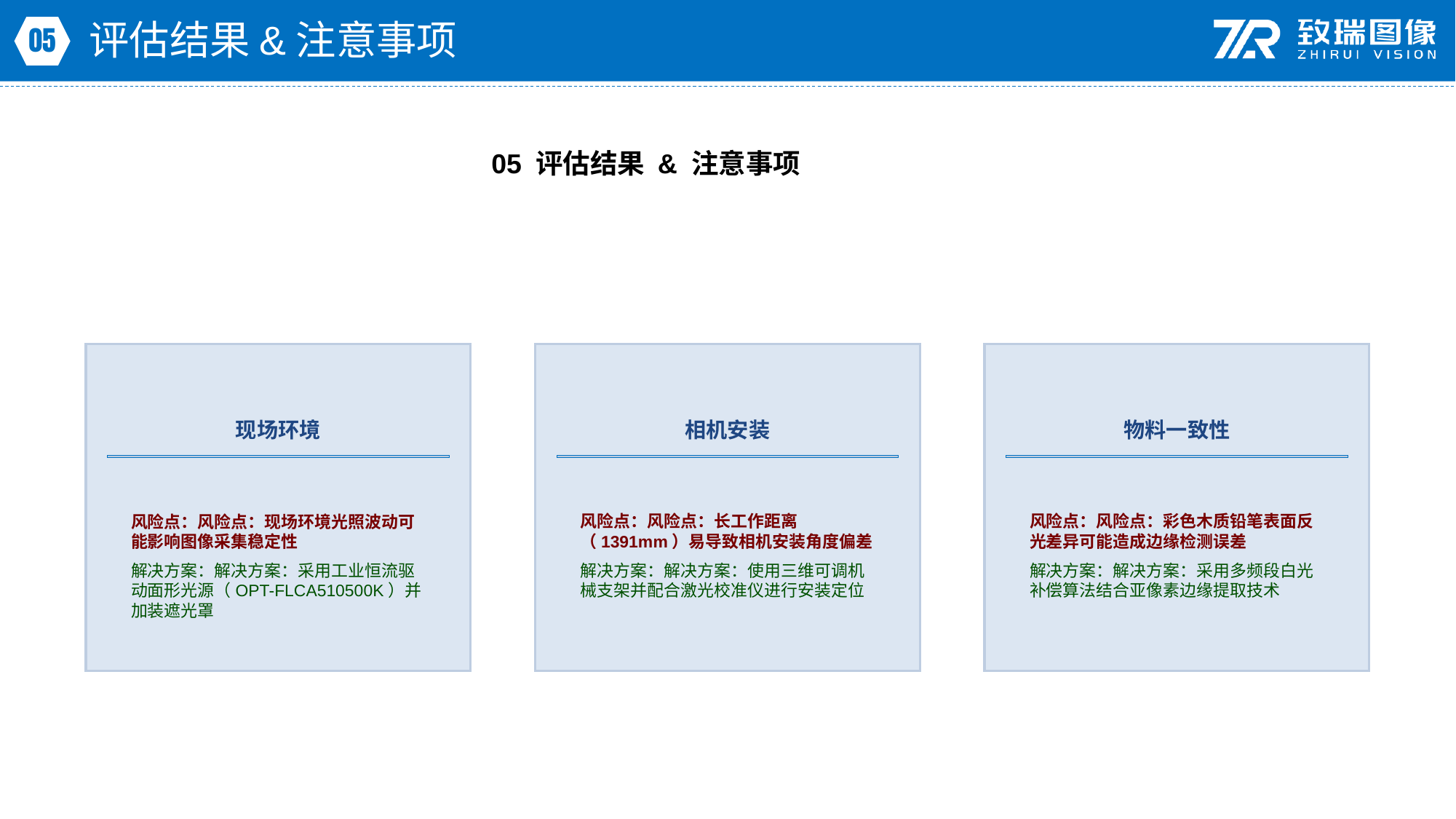

评估结果&注意事项
05

05 评估结果 & 注意事项

现场环境

相机安装

物料一致性

风险点：风险点：现场环境光照波动可能影响图像采集稳定性
解决方案：解决方案：采用工业恒流驱动面形光源（OPT-FLCA510500K）并加装遮光罩

风险点：风险点：长工作距离（1391mm）易导致相机安装角度偏差
解决方案：解决方案：使用三维可调机械支架并配合激光校准仪进行安装定位

风险点：风险点：彩色木质铅笔表面反光差异可能造成边缘检测误差
解决方案：解决方案：采用多频段白光补偿算法结合亚像素边缘提取技术